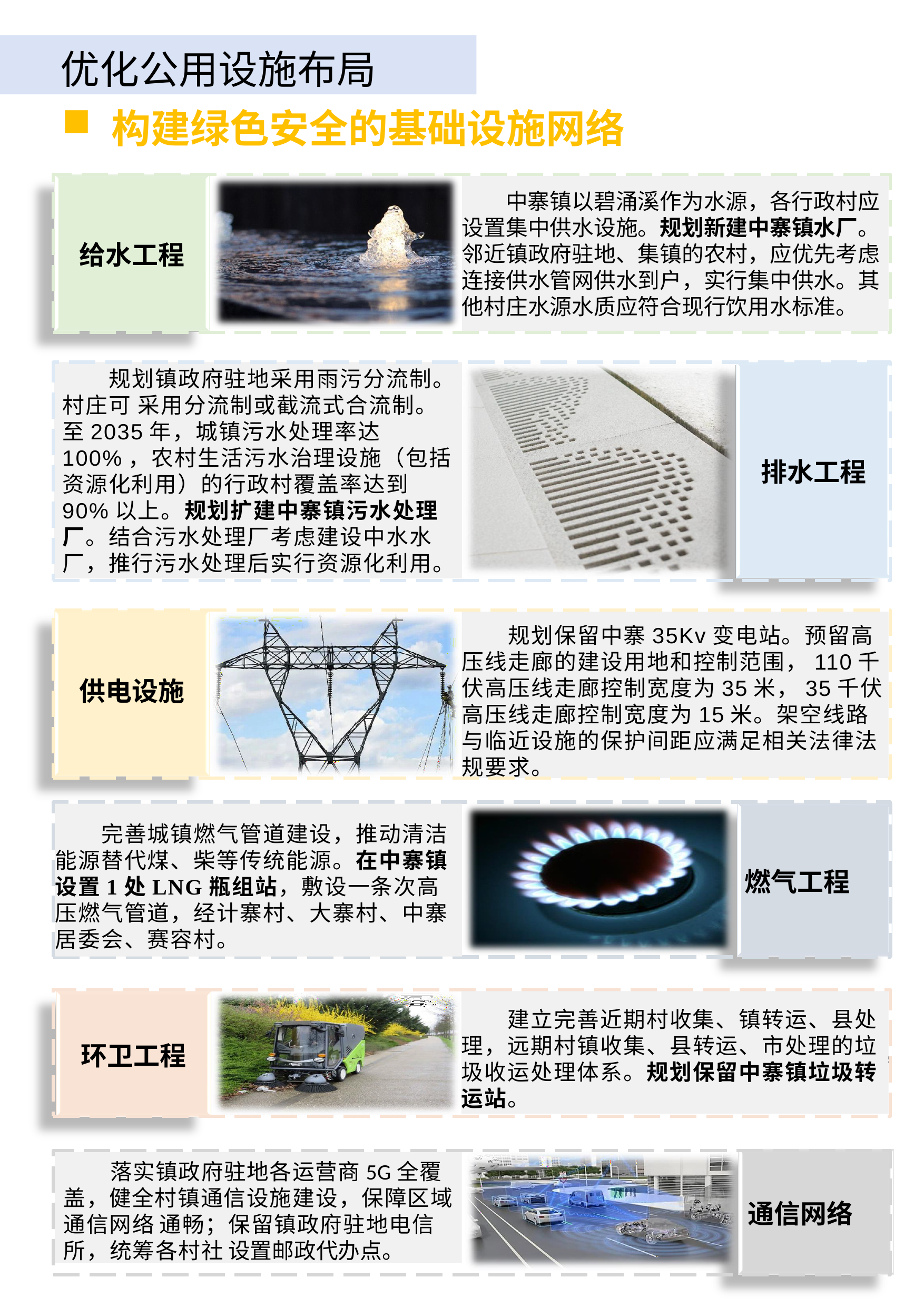

优化公用设施布局
构建绿色安全的基础设施网络

中寨镇以碧涌溪作为水源，各行政村应设置集中供水设施。规划新建中寨镇水厂。邻近镇政府驻地、集镇的农村，应优先考虑连接供水管网供水到户，实行集中供水。其他村庄水源水质应符合现行饮用水标准。
给水工程

规划镇政府驻地采用雨污分流制。村庄可 采用分流制或截流式合流制。至2035年，城镇污水处理率达100%，农村生活污水治理设施（包括资源化利用）的行政村覆盖率达到90%以上。规划扩建中寨镇污水处理厂。结合污水处理厂考虑建设中水水厂，推行污水处理后实行资源化利用。
排水工程

规划保留中寨35Kv变电站。预留高压线走廊的建设用地和控制范围，110千伏高压线走廊控制宽度为35米，35千伏高压线走廊控制宽度为15米。架空线路与临近设施的保护间距应满足相关法律法规要求。
供电设施

完善城镇燃气管道建设，推动清洁能源替代煤、柴等传统能源。在中寨镇设置1处LNG瓶组站，敷设一条次高压燃气管道，经计寨村、大寨村、中寨居委会、赛容村。
燃气工程

建立完善近期村收集、镇转运、县处理，远期村镇收集、县转运、市处理的垃圾收运处理体系。规划保留中寨镇垃圾转运站。
环卫工程
，

落实镇政府驻地各运营商5G全覆盖，健全村镇通信设施建设，保障区域通信网络 通畅；保留镇政府驻地电信所，统筹各村社 设置邮政代办点。
通信网络